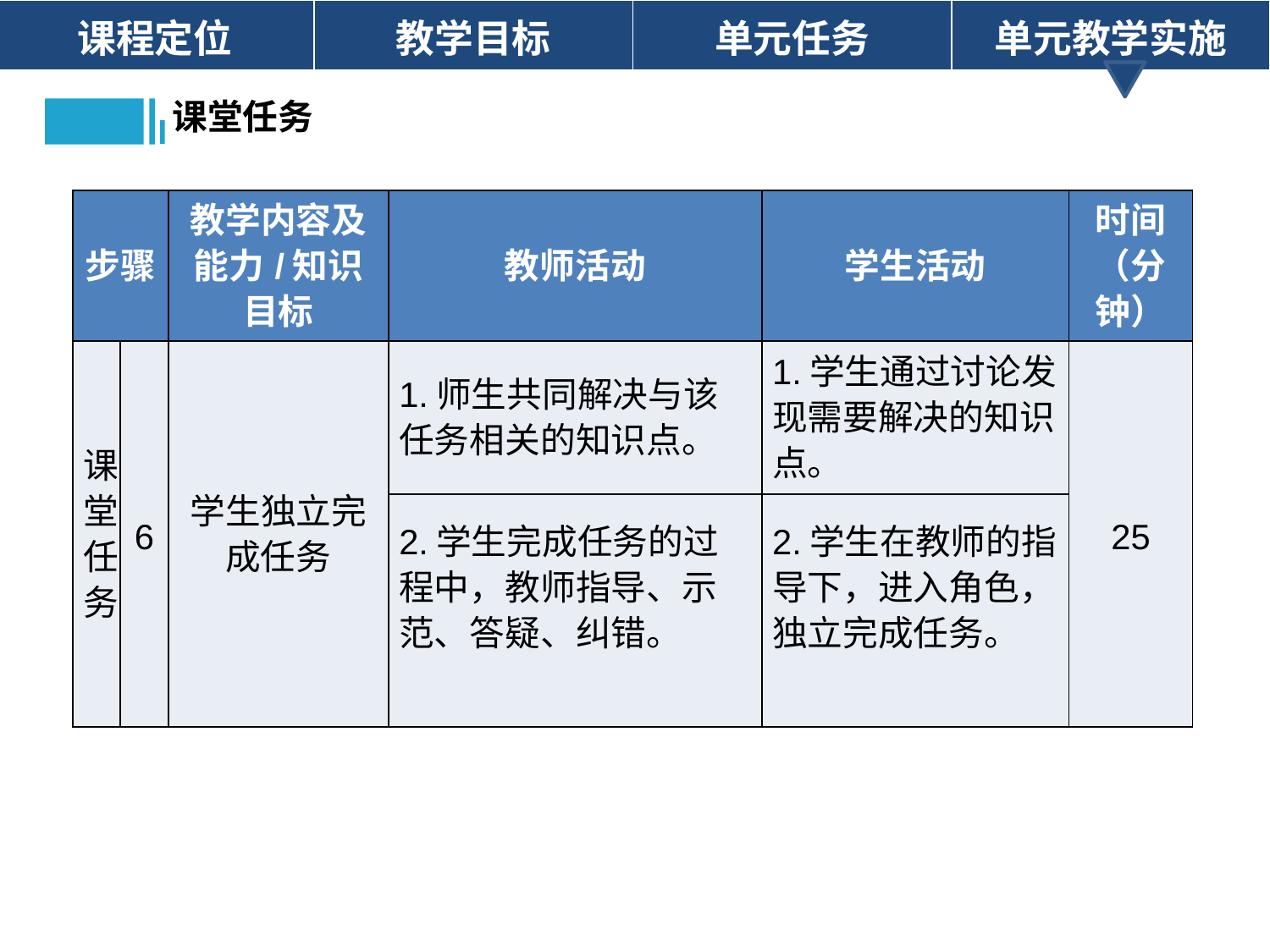

| 课程定位 | 教学目标 | 单元任务 | 单元教学实施 |
| --- | --- | --- | --- |

课堂任务

| 步骤 |  | 教学内容及能力/知识目标 | 教师活动 | 学生活动 | 时间（分钟） |
| --- | --- | --- | --- | --- | --- |
| 课堂任务 | 6 | 学生独立完成任务 | 1.师生共同解决与该任务相关的知识点。 | 1.学生通过讨论发现需要解决的知识点。 | 25 |
|  |  |  | 2.学生完成任务的过程中，教师指导、示范、答疑、纠错。 | 2.学生在教师的指导下，进入角色，独立完成任务。 |  |